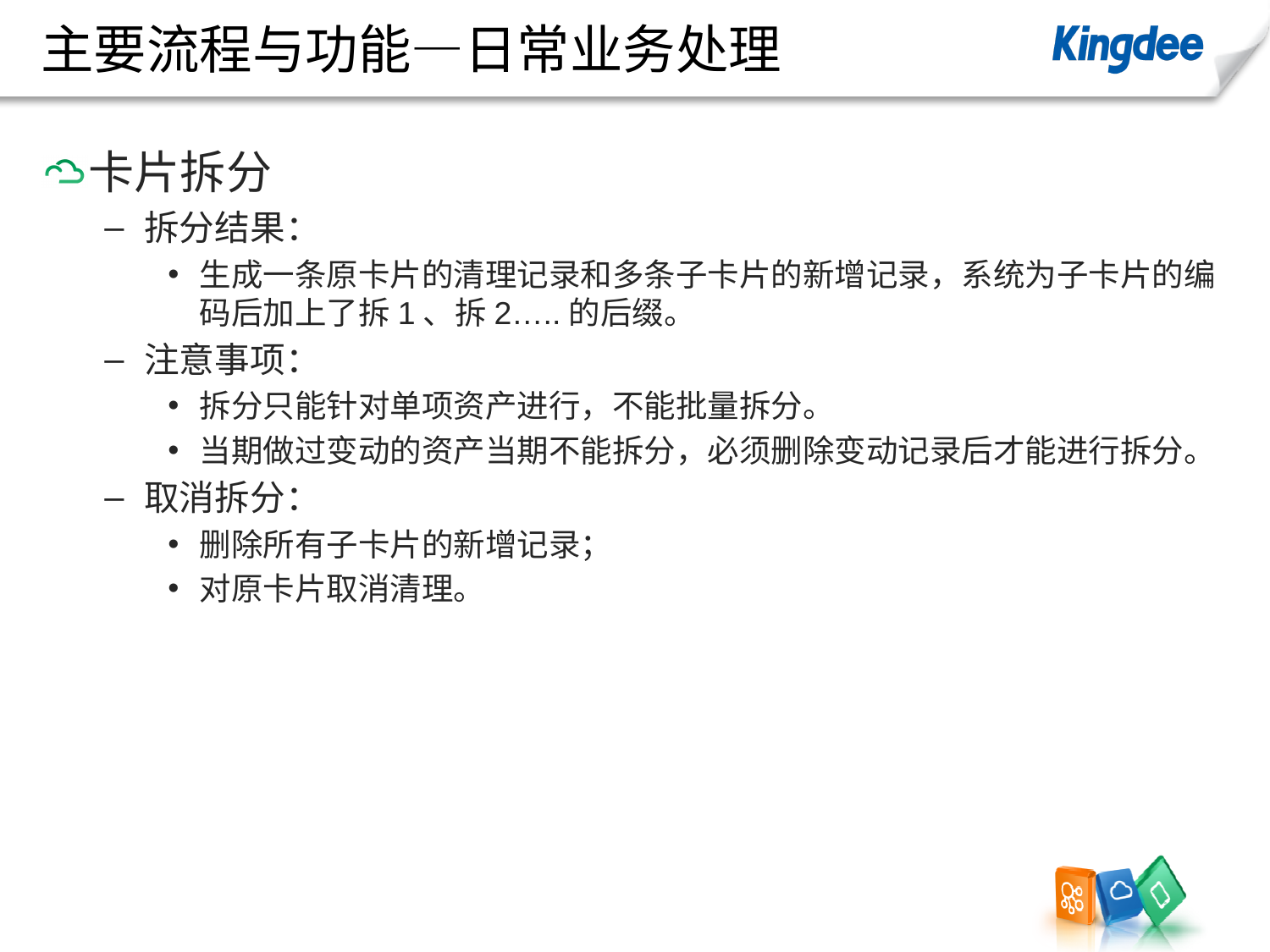

# 主要流程与功能—日常业务处理
卡片拆分
拆分结果：
生成一条原卡片的清理记录和多条子卡片的新增记录，系统为子卡片的编码后加上了拆1、拆2…..的后缀。
注意事项：
拆分只能针对单项资产进行，不能批量拆分。
当期做过变动的资产当期不能拆分，必须删除变动记录后才能进行拆分。
取消拆分：
删除所有子卡片的新增记录；
对原卡片取消清理。